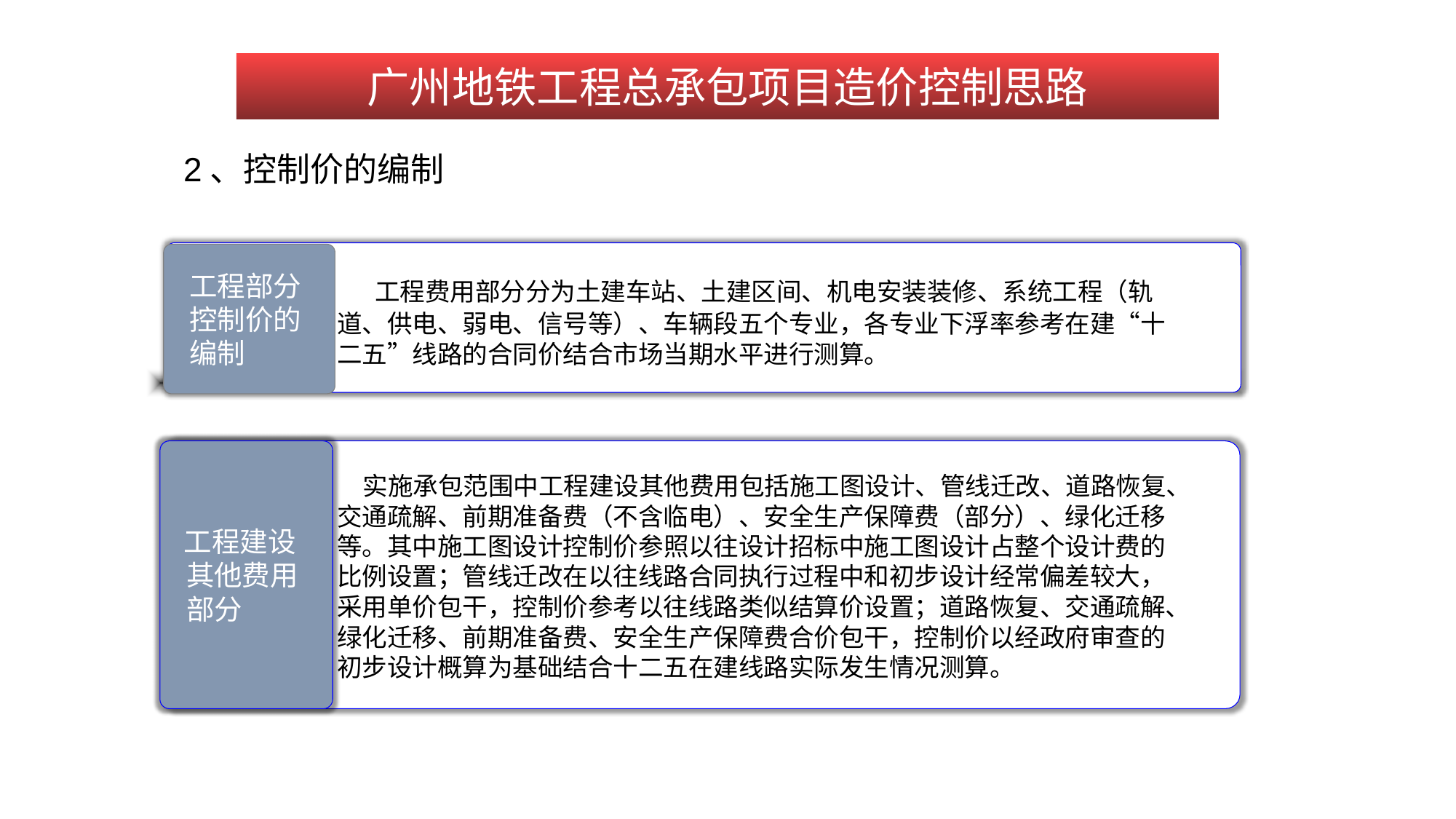

广州地铁工程总承包项目造价控制思路

    2、控制价的编制

 工程部分
 控制价的
 编制

    工程费用部分分为土建车站、土建区间、机电安装装修、系统工程（轨道、供电、弱电、信号等）、车辆段五个专业，各专业下浮率参考在建“十二五”线路的合同价结合市场当期水平进行测算。
 工程建设
 其他费用
 部分

    实施承包范围中工程建设其他费用包括施工图设计、管线迁改、道路恢复、交通疏解、前期准备费（不含临电）、安全生产保障费（部分）、绿化迁移等。其中施工图设计控制价参照以往设计招标中施工图设计占整个设计费的比例设置；管线迁改在以往线路合同执行过程中和初步设计经常偏差较大，采用单价包干，控制价参考以往线路类似结算价设置；道路恢复、交通疏解、绿化迁移、前期准备费、安全生产保障费合价包干，控制价以经政府审查的初步设计概算为基础结合十二五在建线路实际发生情况测算。